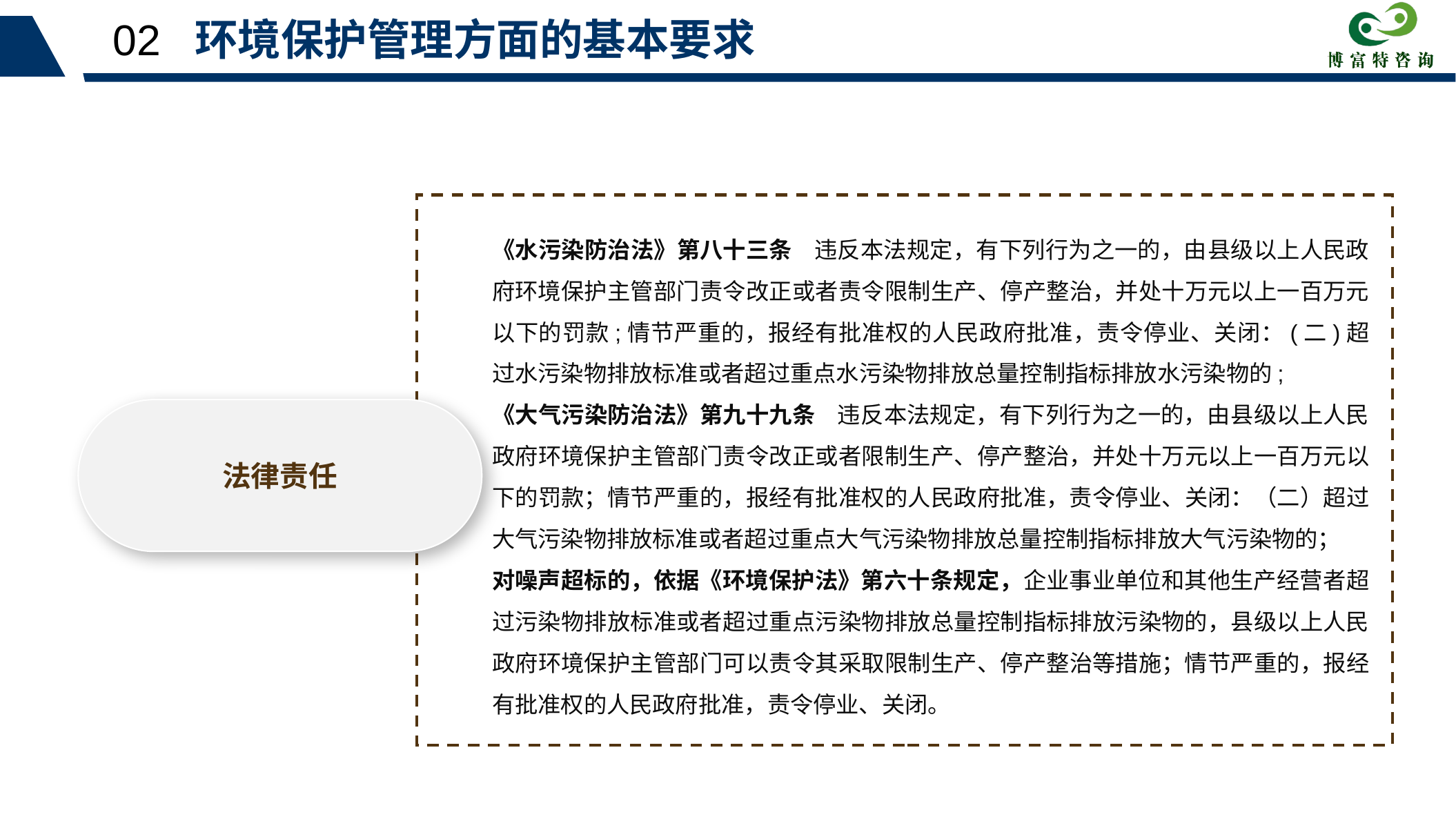

02  环境保护管理方面的基本要求

《水污染防治法》第八十三条    违反本法规定，有下列行为之一的，由县级以上人民政府环境保护主管部门责令改正或者责令限制生产、停产整治，并处十万元以上一百万元以下的罚款;情节严重的，报经有批准权的人民政府批准，责令停业、关闭：(二)超过水污染物排放标准或者超过重点水污染物排放总量控制指标排放水污染物的;
《大气污染防治法》第九十九条    违反本法规定，有下列行为之一的，由县级以上人民政府环境保护主管部门责令改正或者限制生产、停产整治，并处十万元以上一百万元以下的罚款；情节严重的，报经有批准权的人民政府批准，责令停业、关闭：（二）超过大气污染物排放标准或者超过重点大气污染物排放总量控制指标排放大气污染物的；
对噪声超标的，依据《环境保护法》第六十条规定，企业事业单位和其他生产经营者超过污染物排放标准或者超过重点污染物排放总量控制指标排放污染物的，县级以上人民政府环境保护主管部门可以责令其采取限制生产、停产整治等措施；情节严重的，报经有批准权的人民政府批准，责令停业、关闭。

法律责任